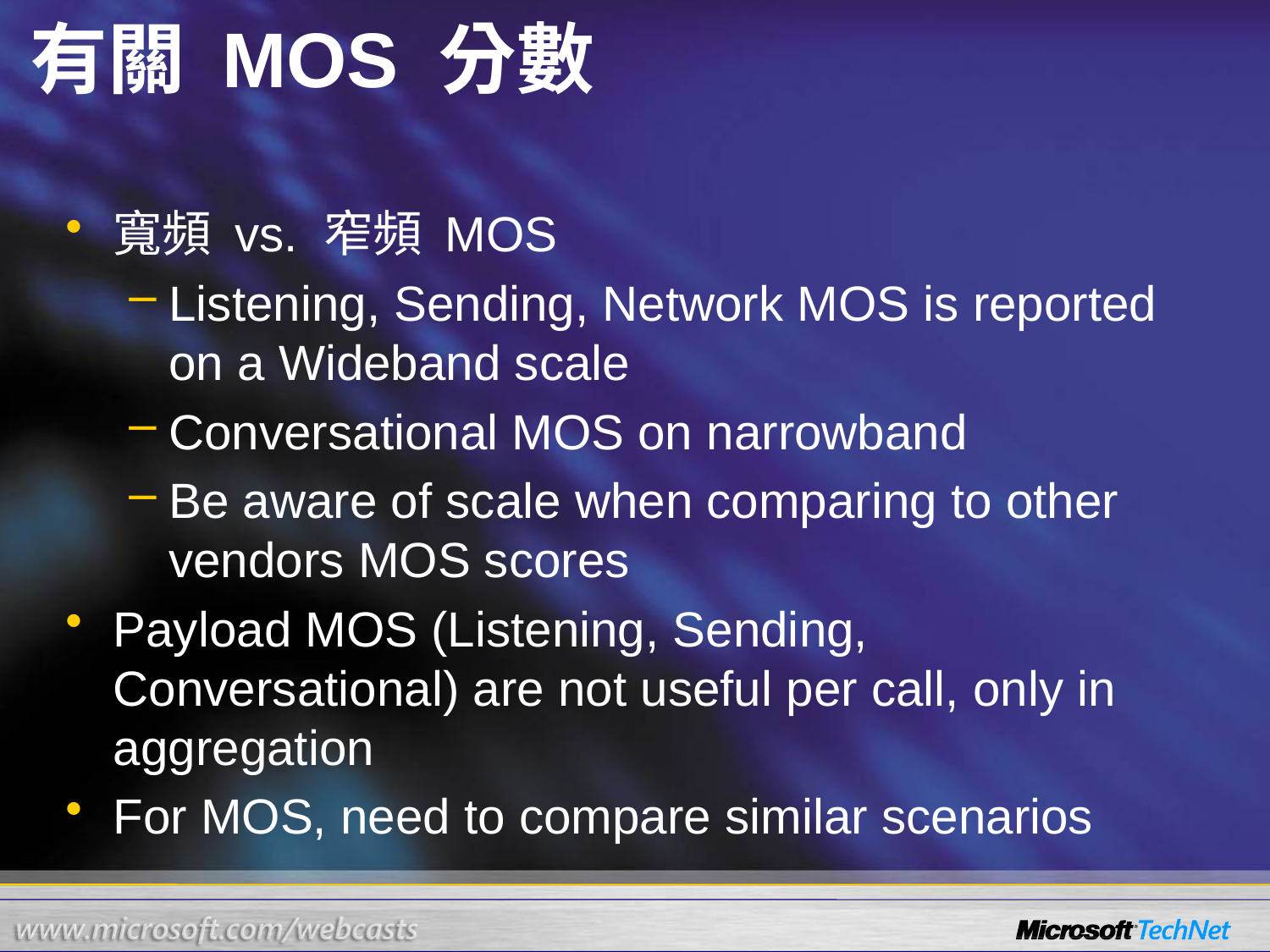

# 有關 MOS 分數
寬頻 vs. 窄頻 MOS
Listening, Sending, Network MOS is reported on a Wideband scale
Conversational MOS on narrowband
Be aware of scale when comparing to other vendors MOS scores
Payload MOS (Listening, Sending, Conversational) are not useful per call, only in aggregation
For MOS, need to compare similar scenarios